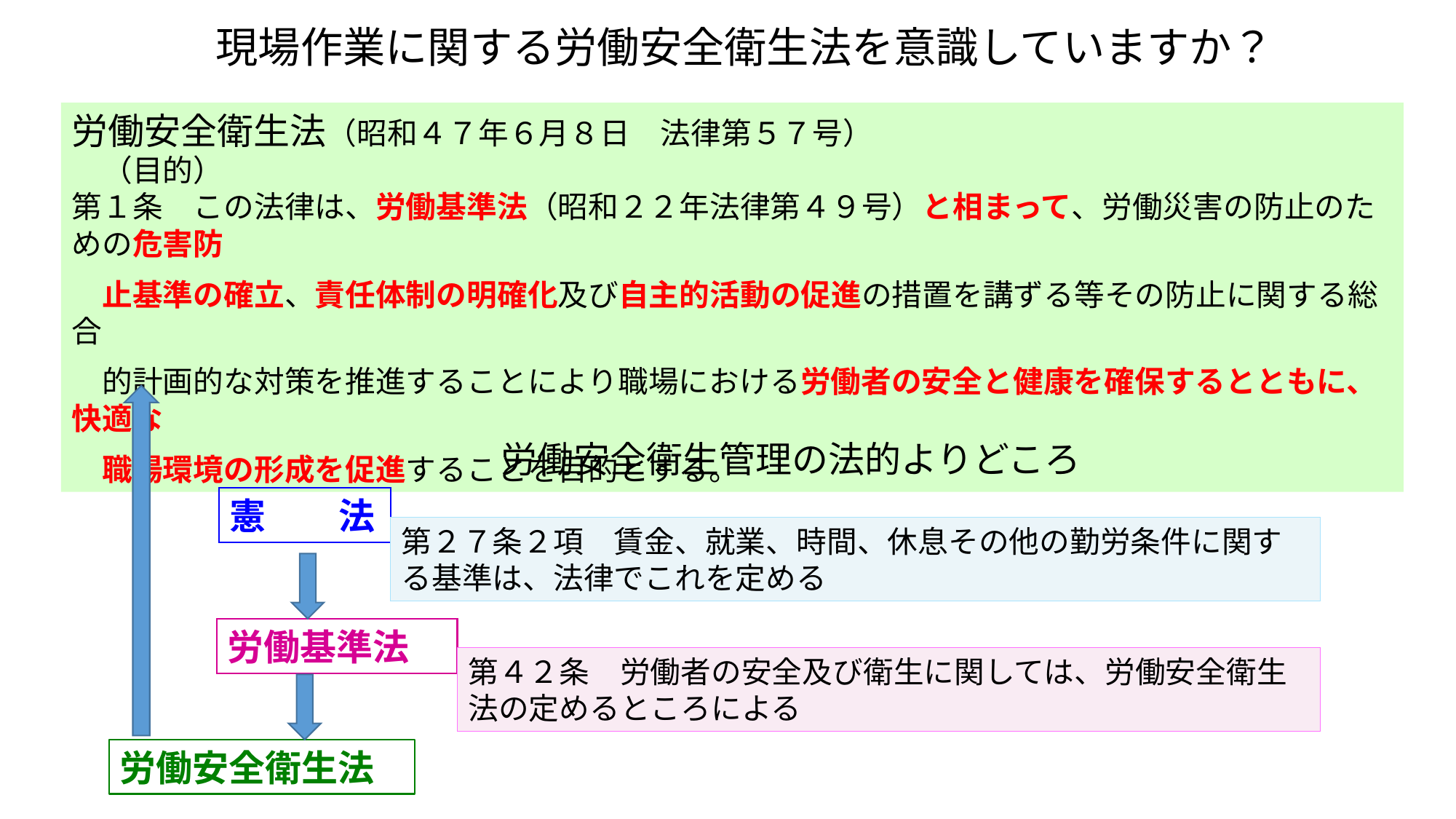

現場作業に関する労働安全衛生法を意識していますか？
労働安全衛生法（昭和４７年６月８日　法律第５７号）
　（目的）
第１条　この法律は、労働基準法（昭和２２年法律第４９号）と相まって、労働災害の防止のための危害防

　止基準の確立、責任体制の明確化及び自主的活動の促進の措置を講ずる等その防止に関する総合

　的計画的な対策を推進することにより職場における労働者の安全と健康を確保するとともに、快適な

　職場環境の形成を促進することを目的とする。

労働安全衛生管理の法的よりどころ
憲　　法
第２７条２項　賃金、就業、時間、休息その他の勤労条件に関する基準は、法律でこれを定める

労働基準法
第４２条　労働者の安全及び衛生に関しては、労働安全衛生法の定めるところによる

労働安全衛生法